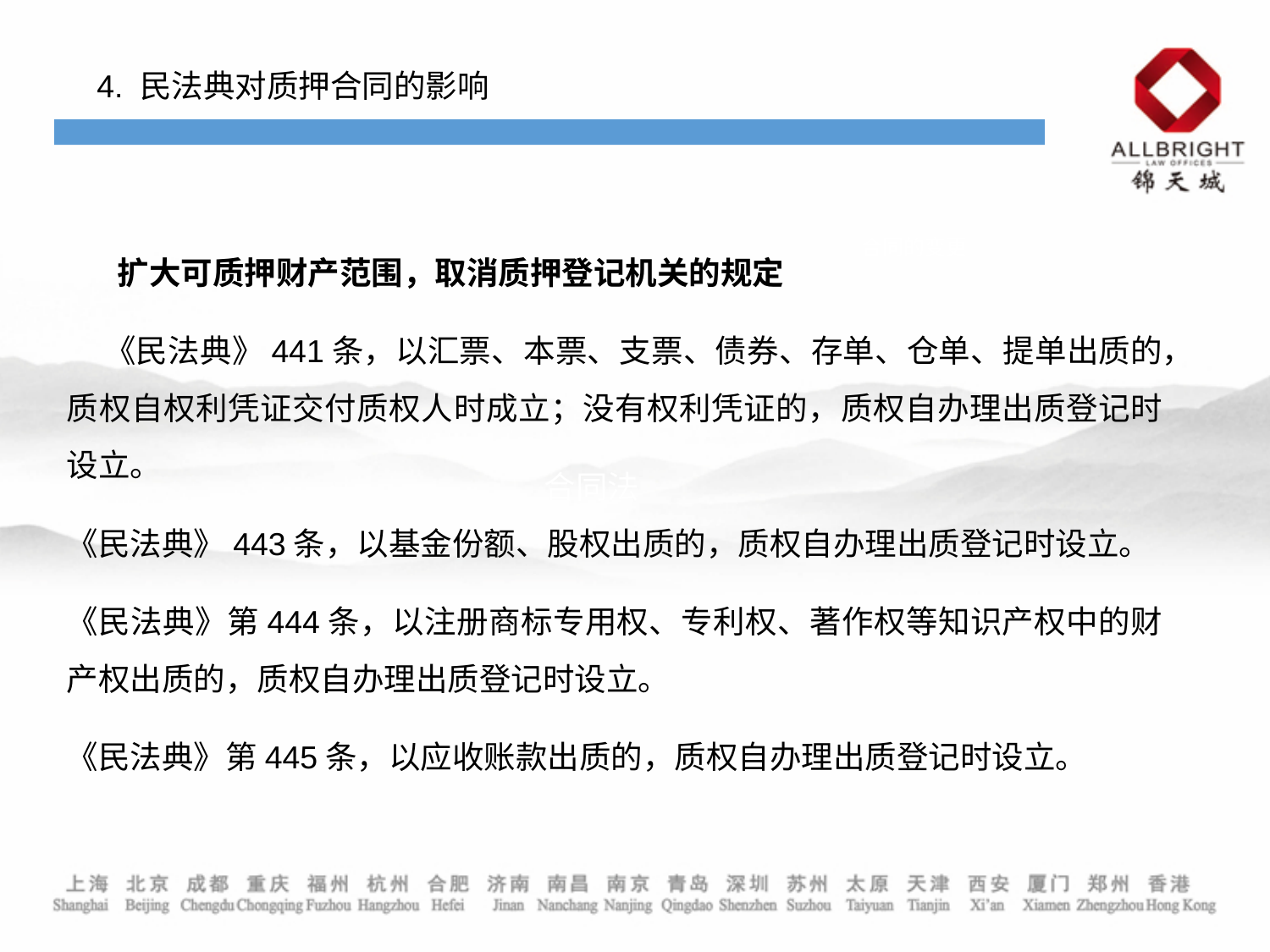

4. 民法典对质押合同的影响

      扩大可质押财产范围，取消质押登记机关的规定
    《民法典》441条，以汇票、本票、支票、债券、存单、仓单、提单出质的，质权自权利凭证交付质权人时成立；没有权利凭证的，质权自办理出质登记时设立。
《民法典》443条，以基金份额、股权出质的，质权自办理出质登记时设立。
《民法典》第444条，以注册商标专用权、专利权、著作权等知识产权中的财产权出质的，质权自办理出质登记时设立。
《民法典》第445条，以应收账款出质的，质权自办理出质登记时设立。

合同的变更
合同法